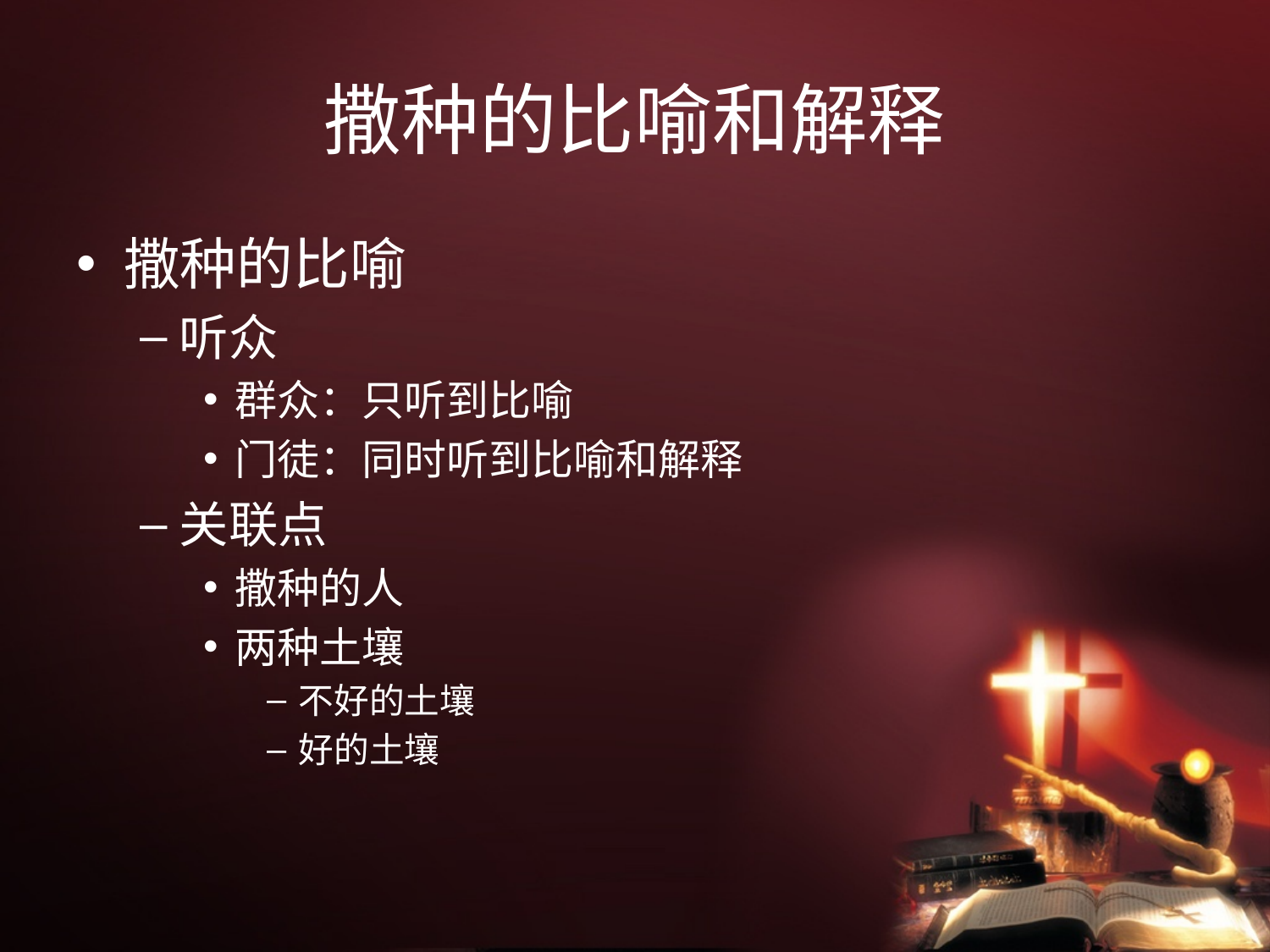

# 撒种的比喻和解释
撒种的比喻
听众
群众：只听到比喻
门徒：同时听到比喻和解释
关联点
撒种的人
两种土壤
不好的土壤
好的土壤